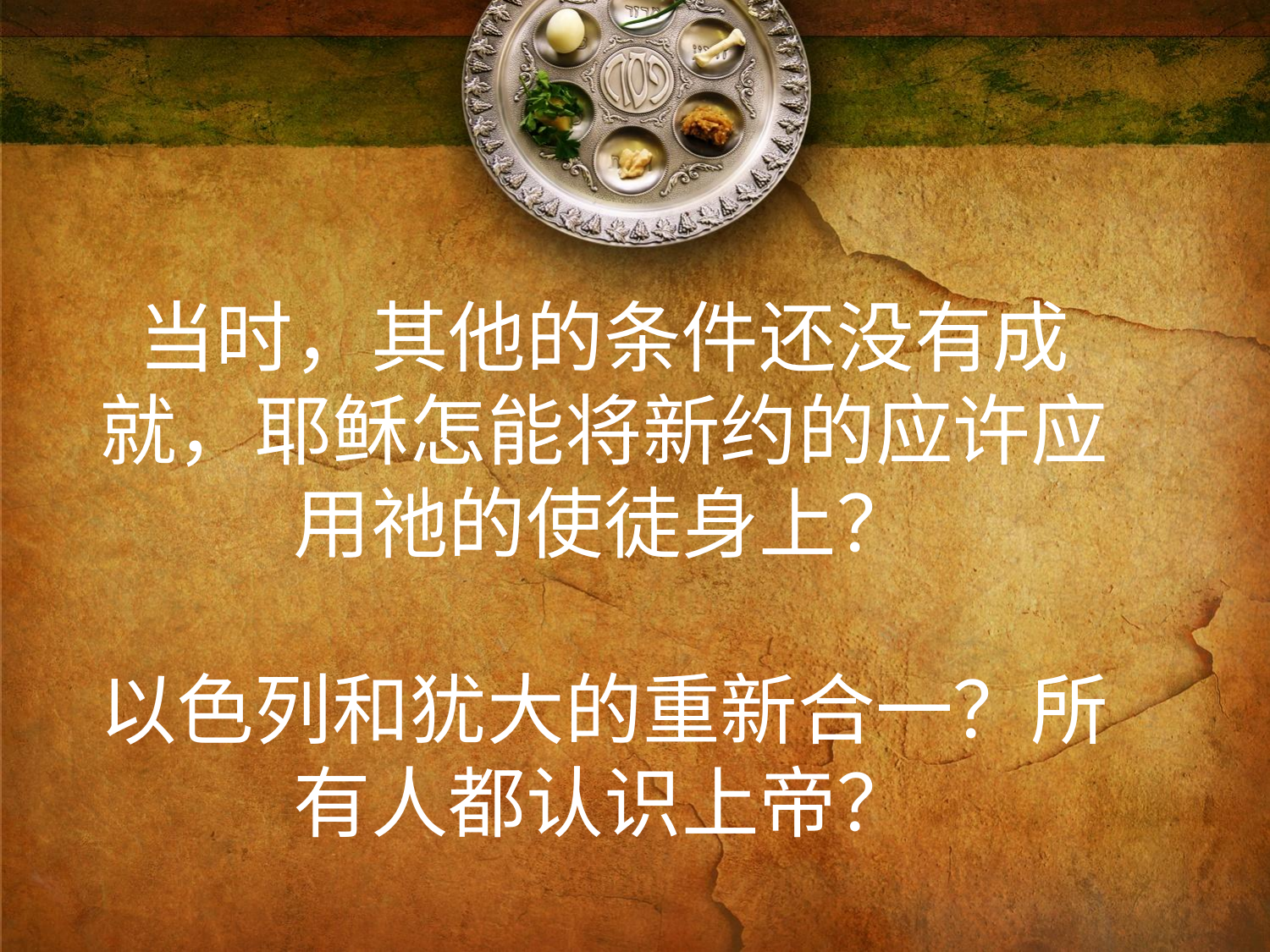

# 当时，其他的条件还没有成就，耶稣怎能将新约的应许应用祂的使徒身上？ 以色列和犹大的重新合一？所有人都认识上帝？